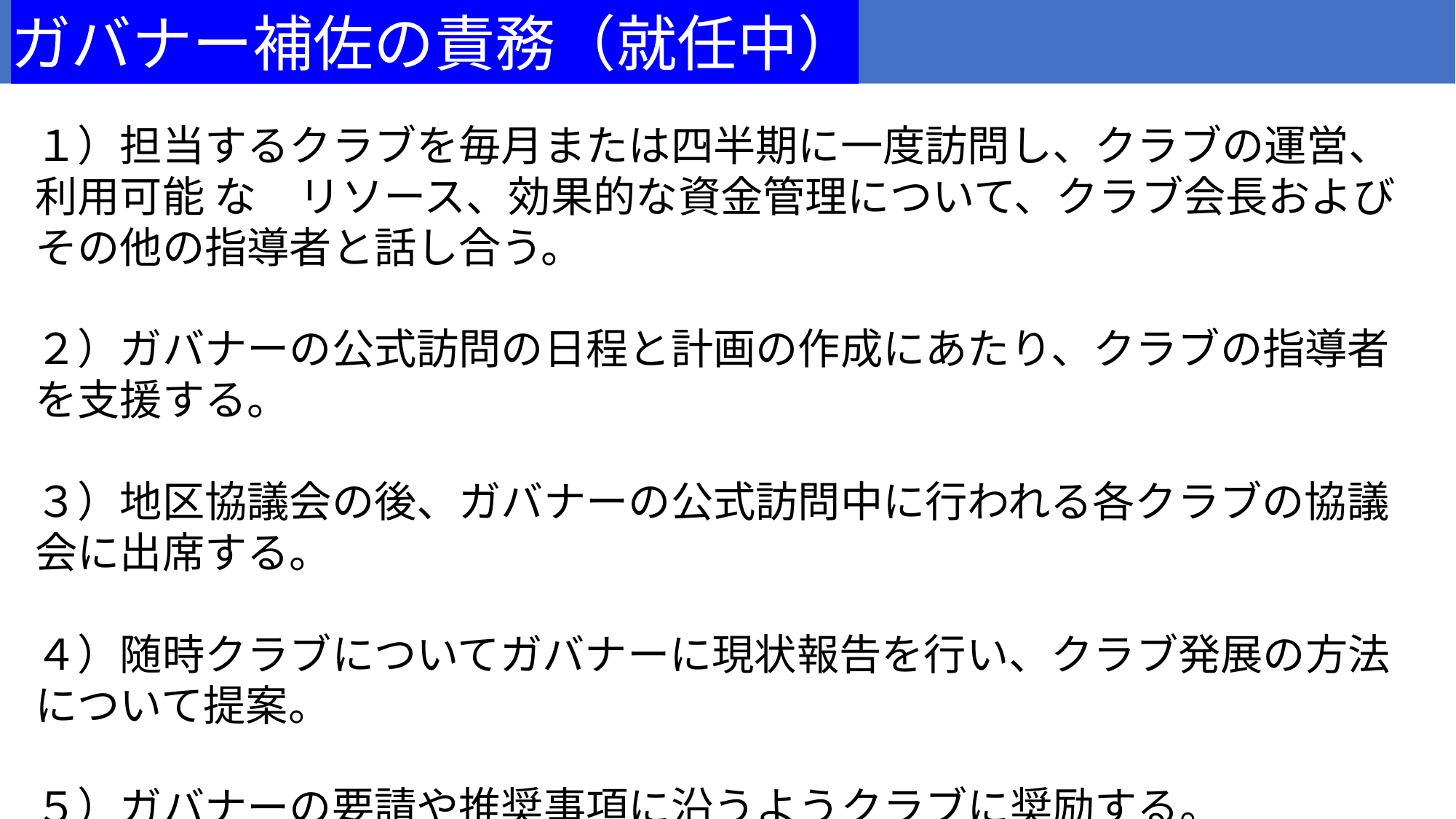

ガバナー補佐の責務（就任中）
１）担当するクラブを毎月または四半期に一度訪問し、クラブの運営、利用可能 な　リソース、効果的な資金管理について、クラブ会長およびその他の指導者と話し合う。

２）ガバナーの公式訪問の日程と計画の作成にあたり、クラブの指導者を支援する。

３）地区協議会の後、ガバナーの公式訪問中に行われる各クラブの協議会に出席する。

４）随時クラブについてガバナーに現状報告を行い、クラブ発展の方法について提案。

５）ガバナーの要請や推奨事項に沿うようクラブに奨励する。